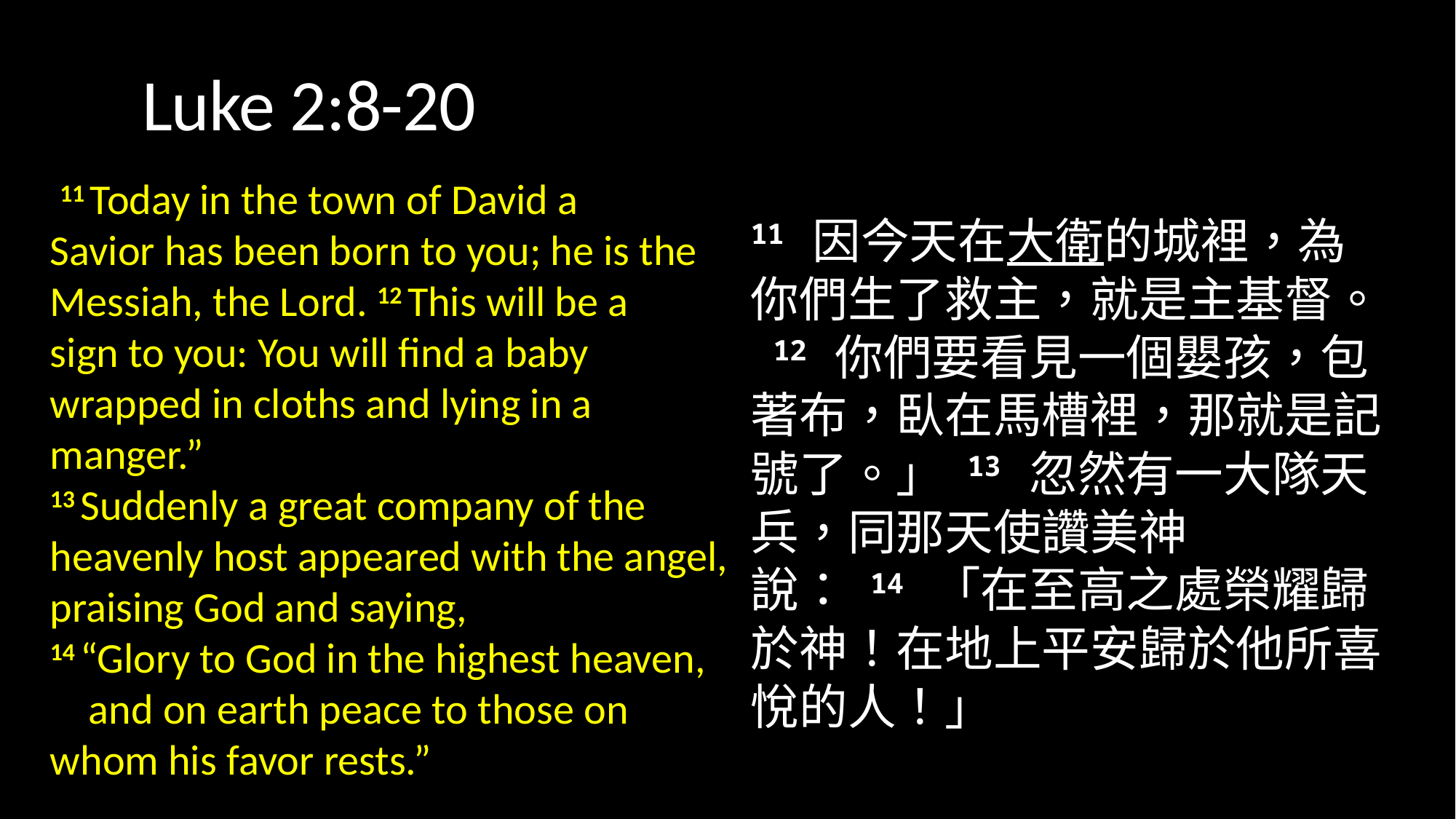

# Luke 2:8-20
 11 Today in the town of David a Savior has been born to you; he is the Messiah, the Lord. 12 This will be a sign to you: You will find a baby wrapped in cloths and lying in a manger.”
13 Suddenly a great company of the heavenly host appeared with the angel, praising God and saying,
14 “Glory to God in the highest heaven,
    and on earth peace to those on whom his favor rests.”
11 因今天在大衛的城裡，為你們生了救主，就是主基督。 12 你們要看見一個嬰孩，包著布，臥在馬槽裡，那就是記號了。」 13 忽然有一大隊天兵，同那天使讚美神說： 14 「在至高之處榮耀歸於神！在地上平安歸於他所喜悅的人！」